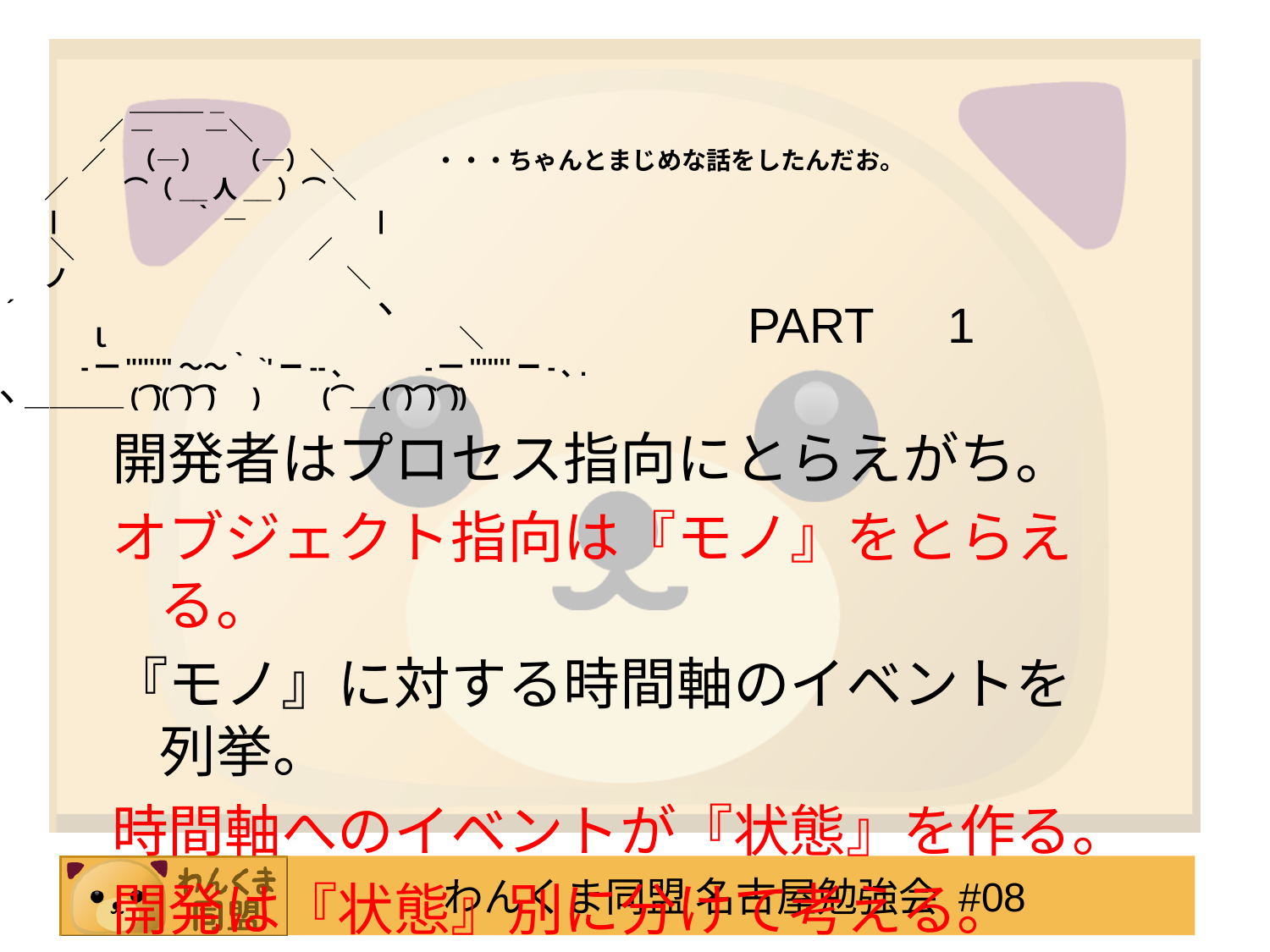

＿＿＿_
　　　　　　 ／ ―　　―＼
.　　　　　／　（―） 　（―）＼　　　　・・・ちゃんとまじめな話をしたんだお。
　　　　／　　 ⌒（__人__）⌒ ＼
　　　　|　　 　　　｀ ―　　　　　|
　　　　 ＼　　　　 　　　　　 ／
　　　　ノ　　　　　　　　　　 　＼
　 ／´　　　　　　　　　　　　 　　ヽ
　|　　　　ｌ　　　　　　　　　　　　　　＼
　ヽ　　　 -一''''''"～～｀`'ー--､　　　-一'''''''ー-､.
　　ヽ ＿＿＿＿(⌒)(⌒)⌒)　)　　(⌒＿(⌒)⌒)⌒))
PART　1
開発者はプロセス指向にとらえがち。
オブジェクト指向は『モノ』をとらえる。
『モノ』に対する時間軸のイベントを列挙。
時間軸へのイベントが『状態』を作る。
開発は『状態』別に分けて考える。